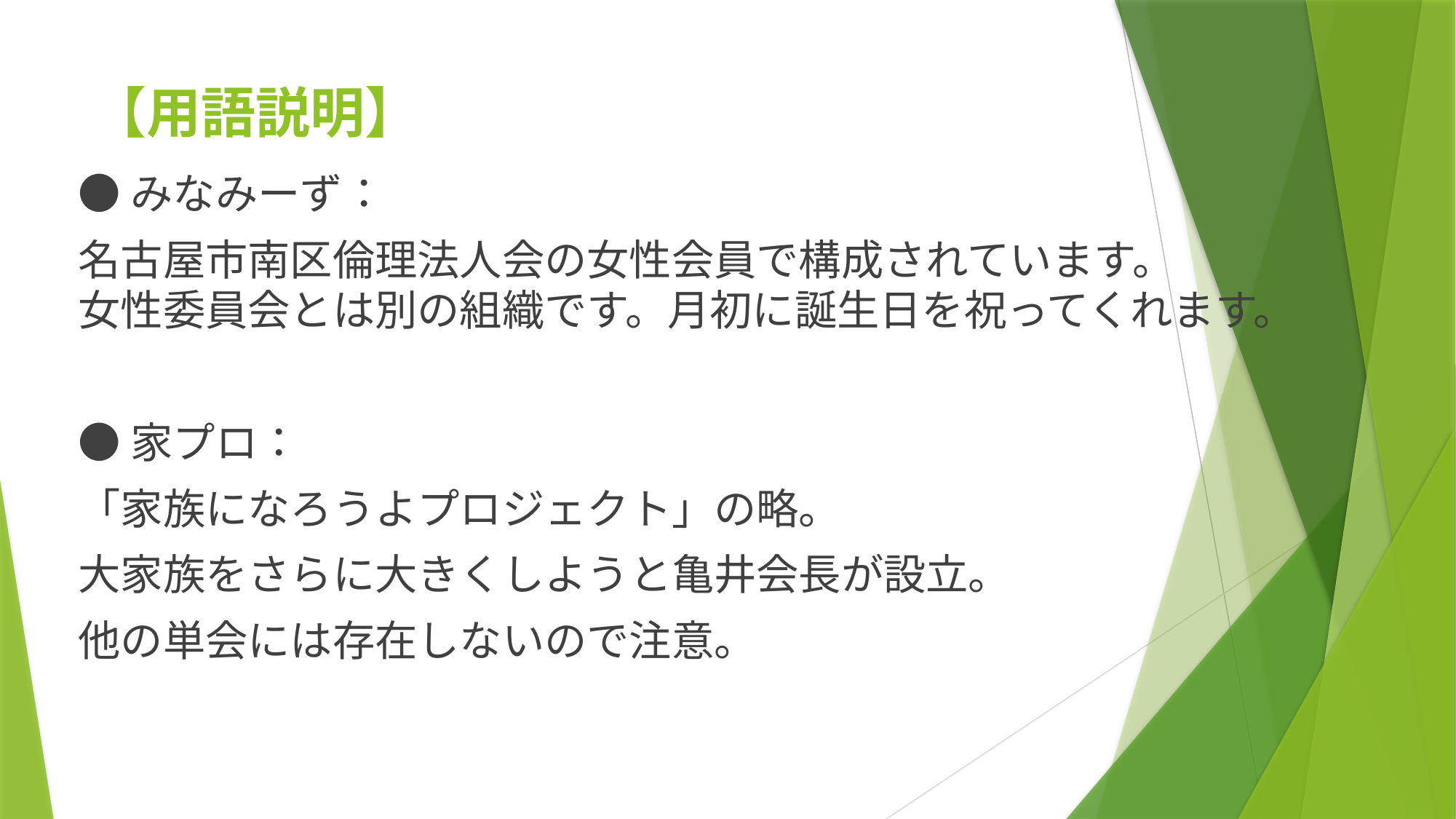

# 【用語説明】

●みなみーず：
名古屋市南区倫理法人会の女性会員で構成されています。
女性委員会とは別の組織です。月初に誕生日を祝ってくれます。

●家プロ：
「家族になろうよプロジェクト」の略。
大家族をさらに大きくしようと亀井会長が設立。
他の単会には存在しないので注意。